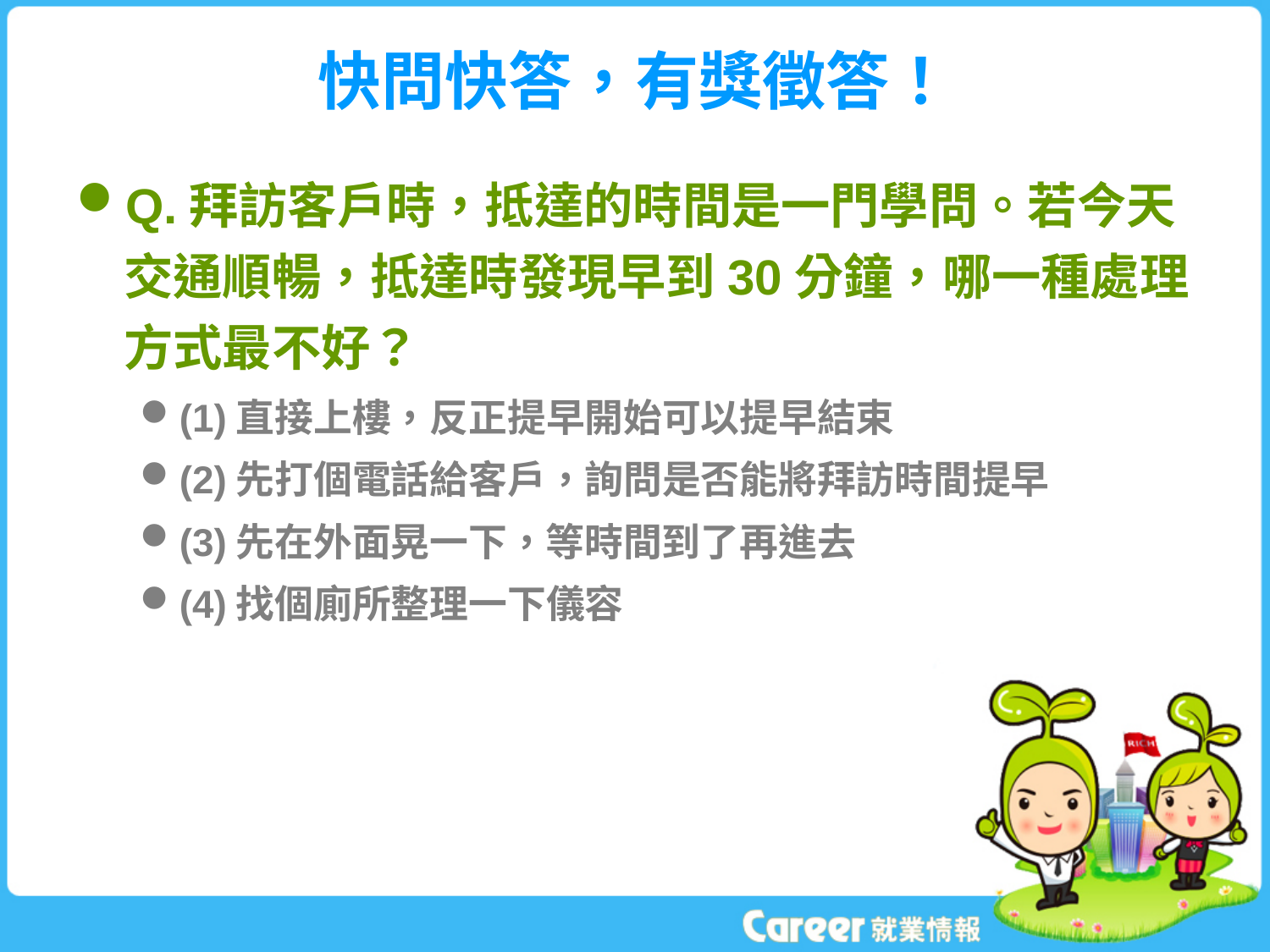

# 快問快答，有獎徵答！
Q.拜訪客戶時，抵達的時間是一門學問。若今天交通順暢，抵達時發現早到30分鐘，哪一種處理方式最不好？
(1)直接上樓，反正提早開始可以提早結束
(2)先打個電話給客戶，詢問是否能將拜訪時間提早
(3)先在外面晃一下，等時間到了再進去
(4)找個廁所整理一下儀容